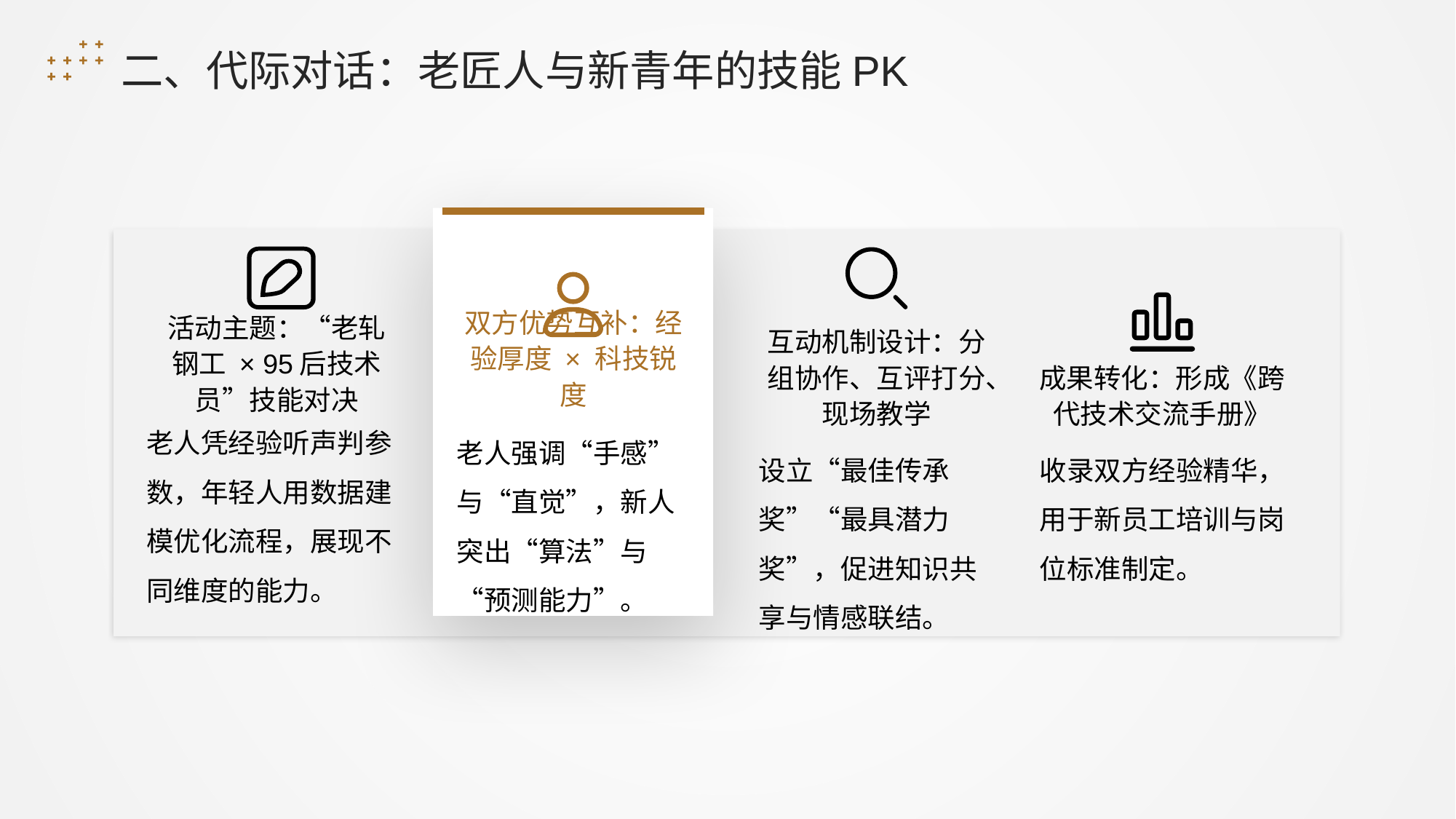

二、代际对话：老匠人与新青年的技能PK

双方优势互补：经验厚度 × 科技锐度
活动主题：“老轧钢工 × 95后技术员”技能对决
互动机制设计：分组协作、互评打分、现场教学
成果转化：形成《跨代技术交流手册》
老人凭经验听声判参数，年轻人用数据建模优化流程，展现不同维度的能力。
老人强调“手感”与“直觉”，新人突出“算法”与“预测能力”。
设立“最佳传承奖”“最具潜力奖”，促进知识共享与情感联结。
收录双方经验精华，用于新员工培训与岗位标准制定。